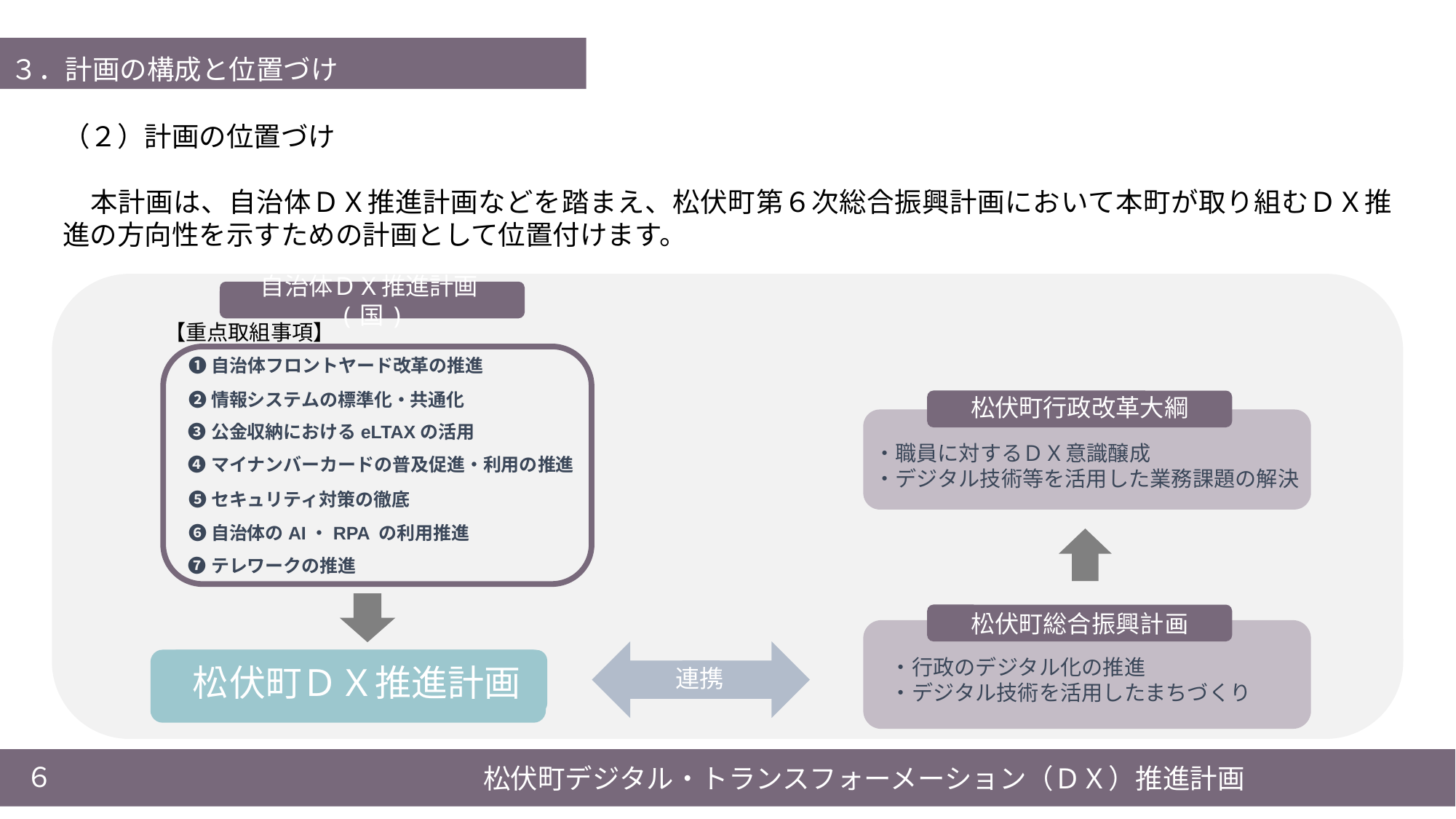

３．計画の構成と位置づけ
（２）計画の位置づけ

　本計画は、自治体ＤＸ推進計画などを踏まえ、松伏町第６次総合振興計画において本町が取り組むＤＸ推進の方向性を示すための計画として位置付けます。

自治体ＤＸ推進計画(国)
【重点取組事項】

❶自治体フロントヤード改革の推進
❷情報システムの標準化・共通化
松伏町行政改革大綱

❸公金収納におけるeLTAXの活用
・職員に対するＤＸ意識醸成
・デジタル技術等を活用した業務課題の解決
❹マイナンバーカードの普及促進・利用の推進
❺セキュリティ対策の徹底
❻自治体のAI・RPA の利用推進

❼テレワークの推進

松伏町総合振興計画

・行政のデジタル化の推進
・デジタル技術を活用したまちづくり

松伏町ＤＸ推進計画
連携
６